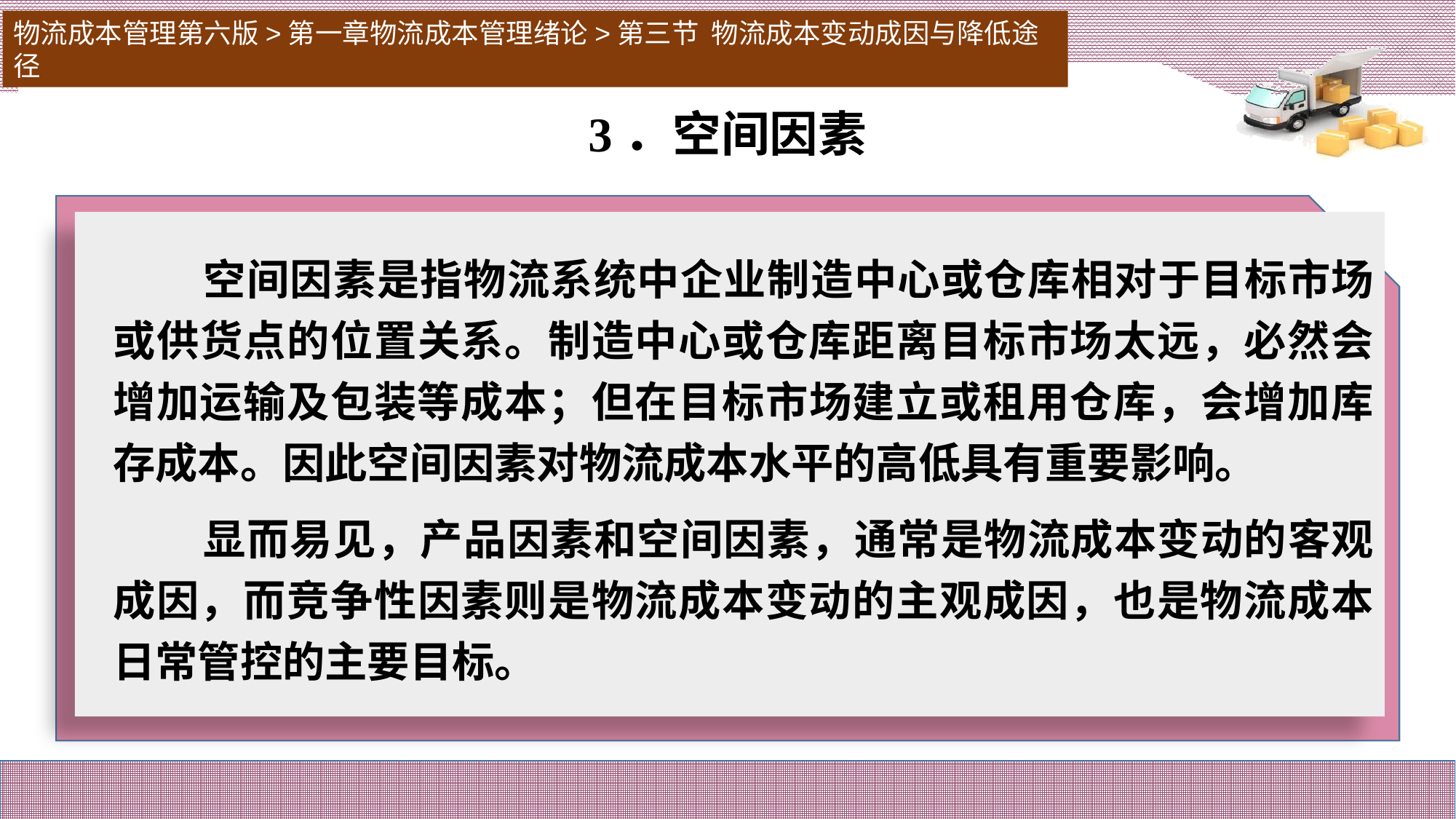

物流成本管理第六版>第一章物流成本管理绪论>第三节  物流成本变动成因与降低途径
3．空间因素
# 空间因素是指物流系统中企业制造中心或仓库相对于目标市场或供货点的位置关系。制造中心或仓库距离目标市场太远，必然会增加运输及包装等成本；但在目标市场建立或租用仓库，会增加库存成本。因此空间因素对物流成本水平的高低具有重要影响。
显而易见，产品因素和空间因素，通常是物流成本变动的客观成因，而竞争性因素则是物流成本变动的主观成因，也是物流成本日常管控的主要目标。